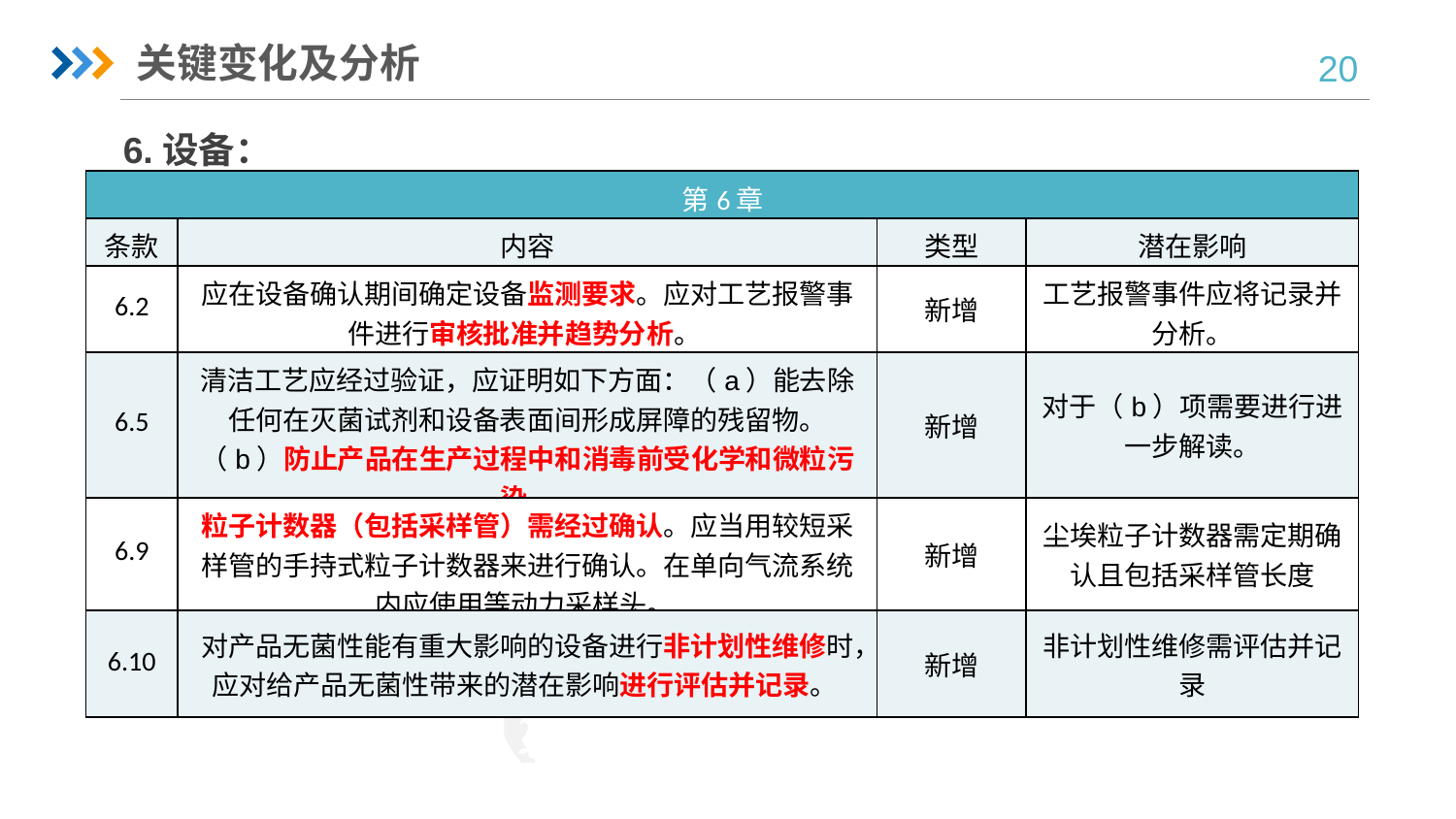

关键变化及分析
6.设备：

| 第6章 |  |  |  |
| --- | --- | --- | --- |
| 条款 | 内容 | 类型 | 潜在影响 |
| 6.2 | 应在设备确认期间确定设备监测要求。应对工艺报警事件进行审核批准并趋势分析。 | 新增 | 工艺报警事件应将记录并分析。 |
| 6.5 | 清洁工艺应经过验证，应证明如下方面：（a）能去除任何在灭菌试剂和设备表面间形成屏障的残留物。（b）防止产品在生产过程中和消毒前受化学和微粒污染。 | 新增 | 对于（b）项需要进行进一步解读。 |
| 6.9 | 粒子计数器（包括采样管）需经过确认。应当用较短采样管的手持式粒子计数器来进行确认。在单向气流系统内应使用等动力采样头。 | 新增 | 尘埃粒子计数器需定期确认且包括采样管长度 |
| 6.10 | 对产品无菌性能有重大影响的设备进行非计划性维修时，应对给产品无菌性带来的潜在影响进行评估并记录。 | 新增 | 非计划性维修需评估并记录 |